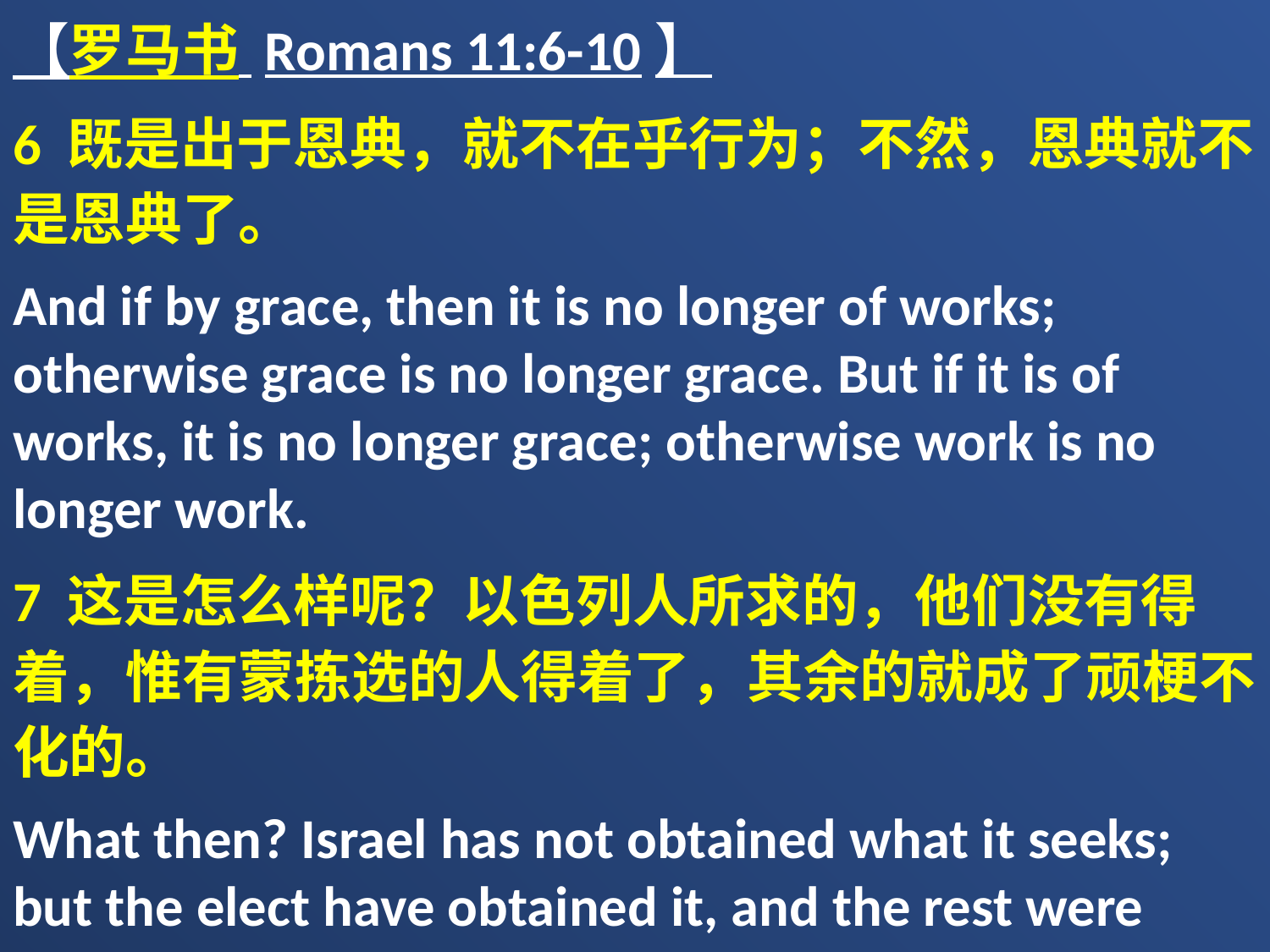

【罗马书 Romans 11:6-10】
6 既是出于恩典，就不在乎行为；不然，恩典就不是恩典了。
And if by grace, then it is no longer of works; otherwise grace is no longer grace. But if it is of works, it is no longer grace; otherwise work is no longer work.
7 这是怎么样呢？以色列人所求的，他们没有得着，惟有蒙拣选的人得着了，其余的就成了顽梗不化的。
What then? Israel has not obtained what it seeks; but the elect have obtained it, and the rest were blinded.